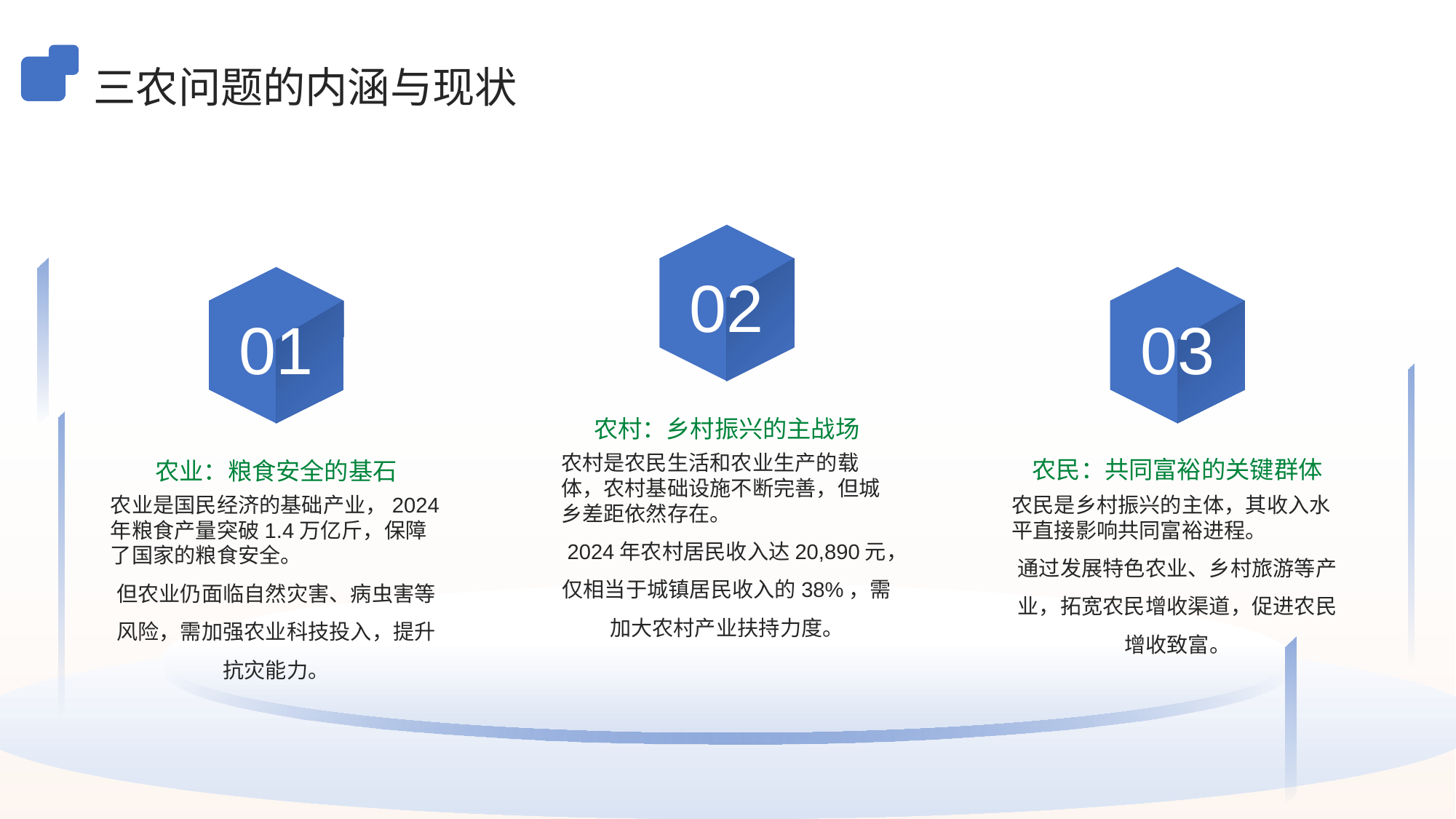

三农问题的内涵与现状

02

01
03

农村：乡村振兴的主战场
农业：粮食安全的基石
农民：共同富裕的关键群体
农村是农民生活和农业生产的载体，农村基础设施不断完善，但城乡差距依然存在。
2024年农村居民收入达20,890元，仅相当于城镇居民收入的38%，需加大农村产业扶持力度。
农业是国民经济的基础产业，2024年粮食产量突破1.4万亿斤，保障了国家的粮食安全。
但农业仍面临自然灾害、病虫害等风险，需加强农业科技投入，提升抗灾能力。
农民是乡村振兴的主体，其收入水平直接影响共同富裕进程。
通过发展特色农业、乡村旅游等产业，拓宽农民增收渠道，促进农民增收致富。